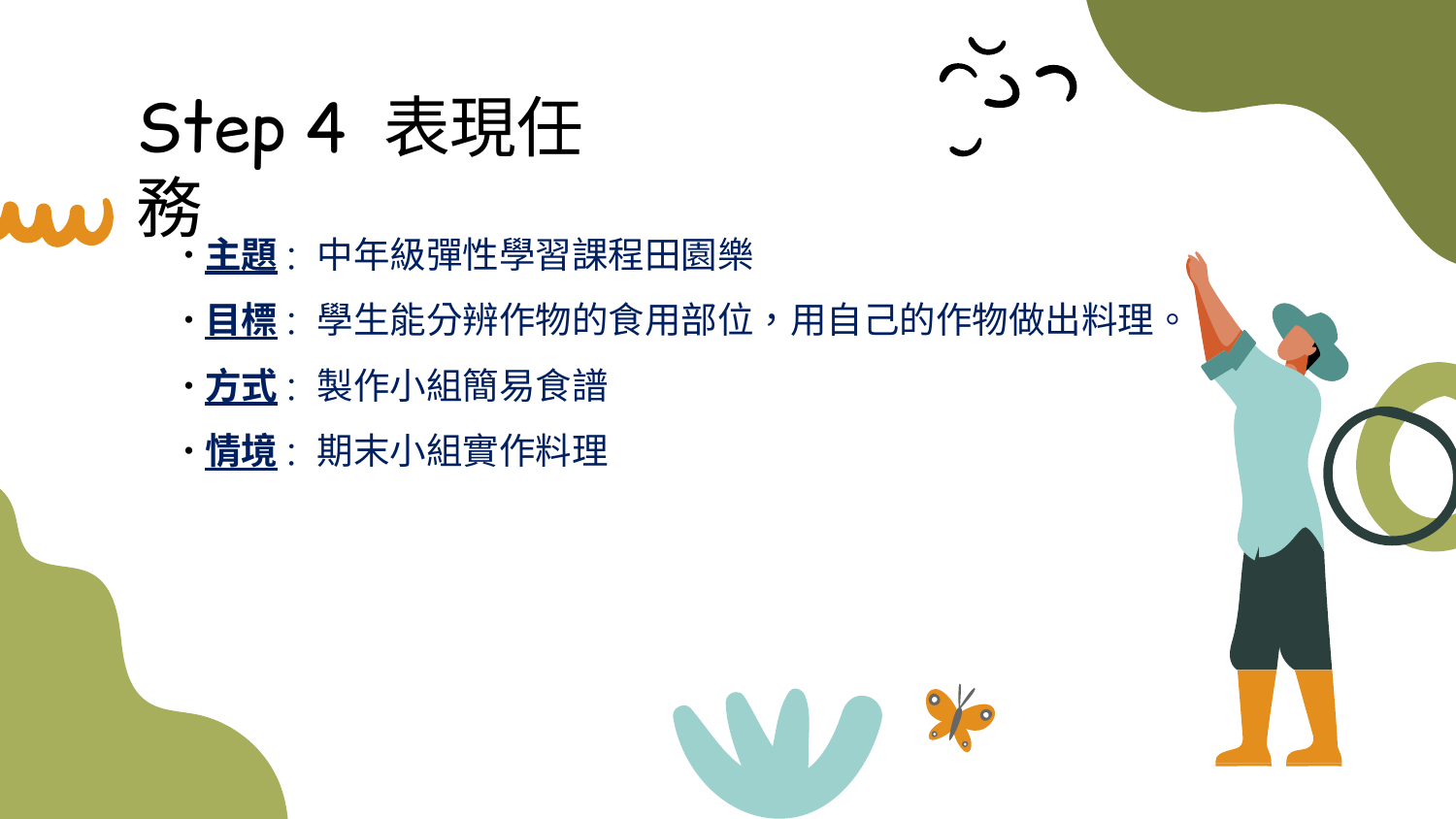

Step 4 表現任務
•主題: 中年級彈性學習課程田園樂
•目標: 學生能分辨作物的食用部位，用自己的作物做出料理。
•方式: 製作小組簡易食譜
•情境: 期末小組實作料理